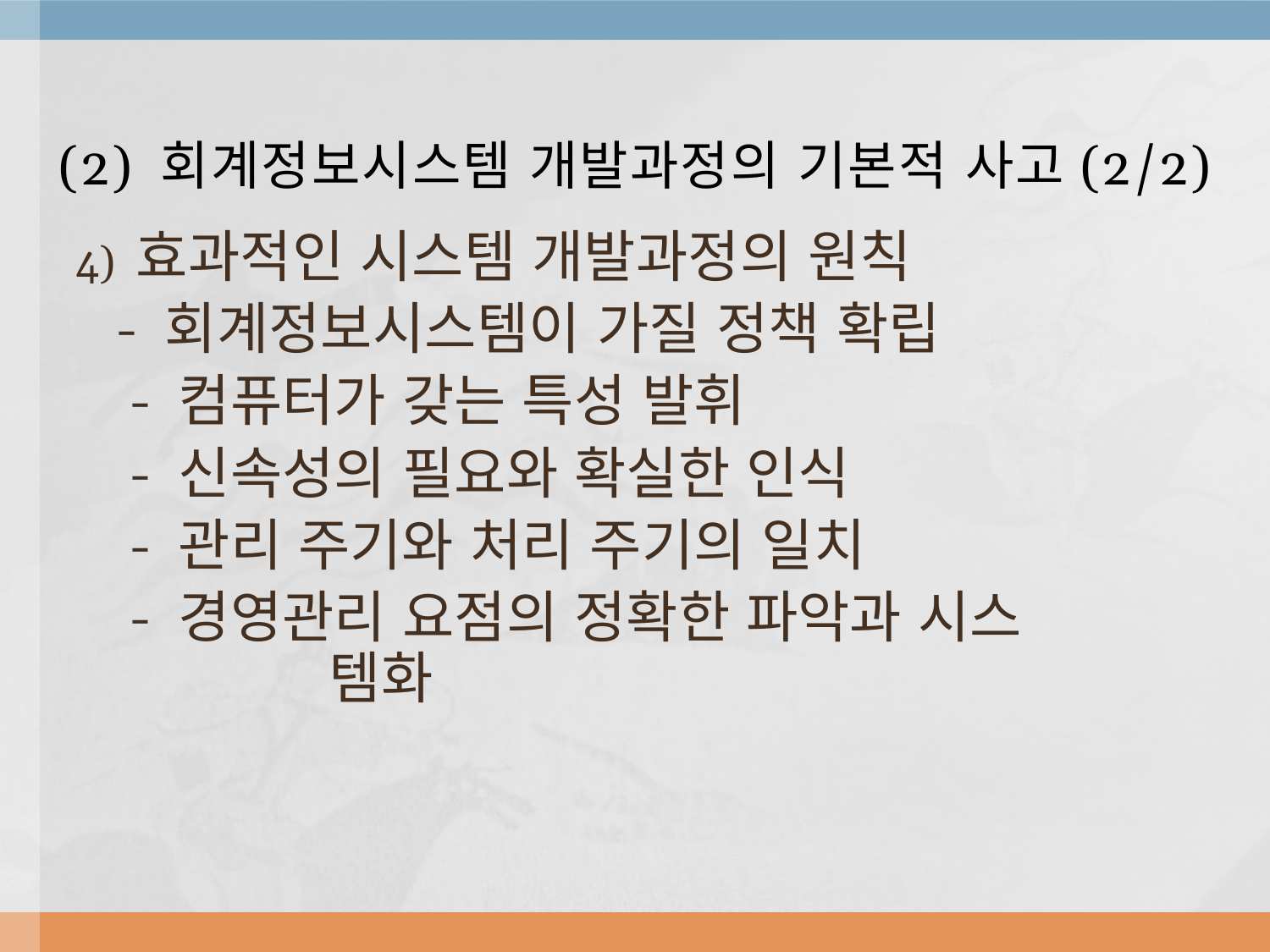

# (2) 회계정보시스템 개발과정의 기본적 사고(2/2)
4) 효과적인 시스템 개발과정의 원칙
   - 회계정보시스템이 가질 정책 확립
    - 컴퓨터가 갖는 특성 발휘
    - 신속성의 필요와 확실한 인식
    - 관리 주기와 처리 주기의 일치
    - 경영관리 요점의 정확한 파악과 시스                        템화